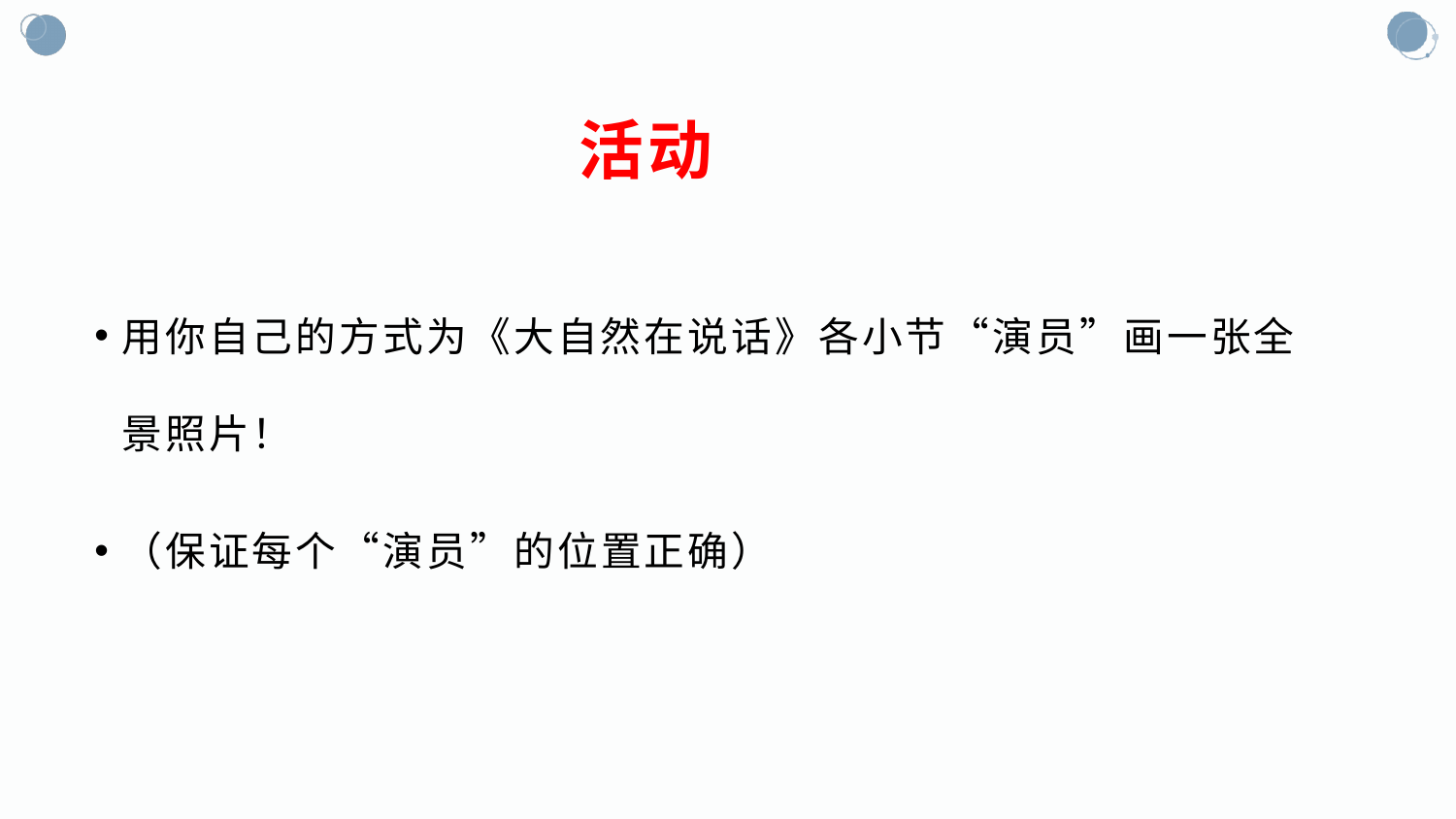

# 活动
用你自己的方式为《大自然在说话》各小节“演员”画一张全景照片！
（保证每个“演员”的位置正确）